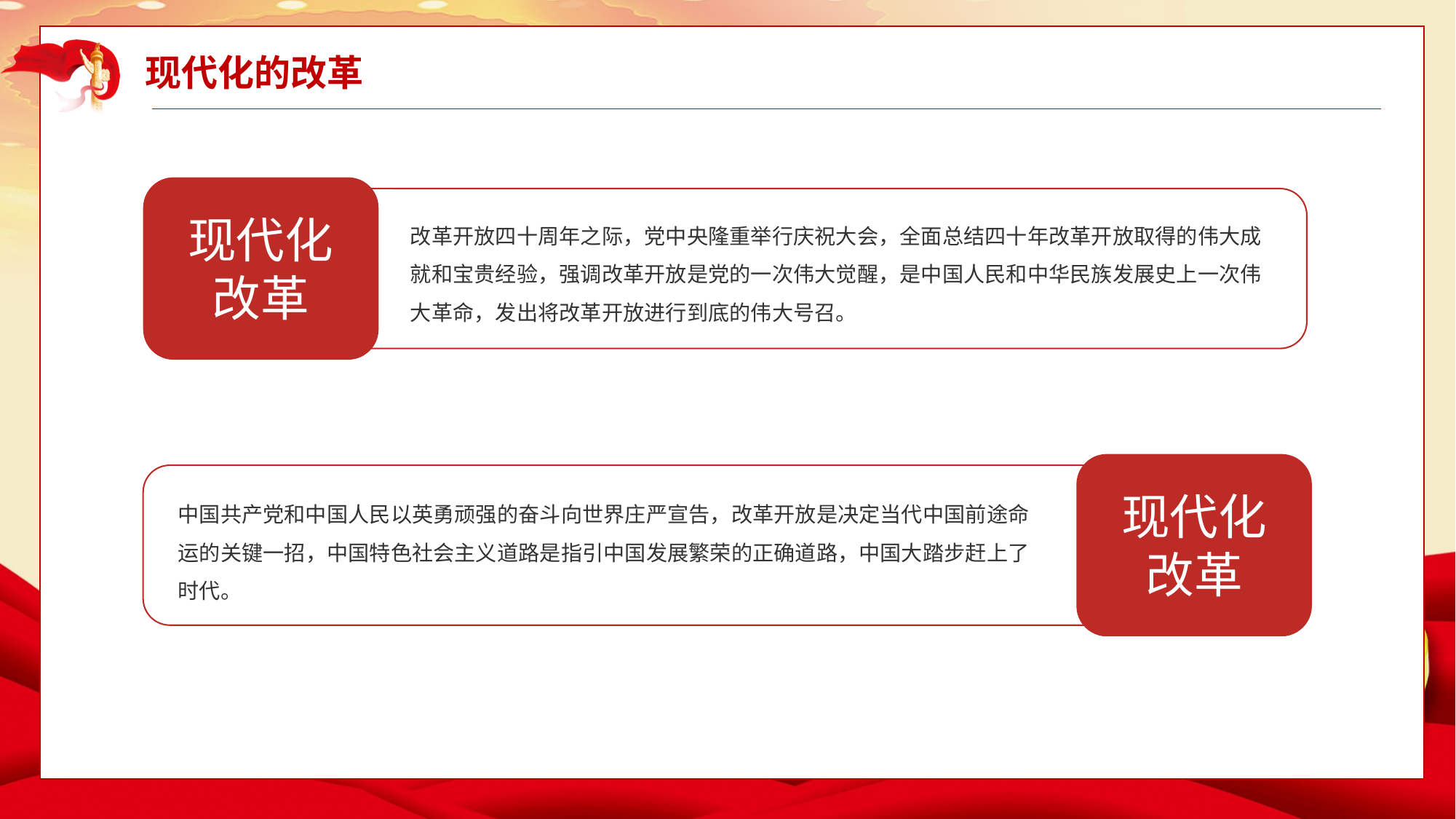

现代化的改革

现代化改革
改革开放四十周年之际，党中央隆重举行庆祝大会，全面总结四十年改革开放取得的伟大成就和宝贵经验，强调改革开放是党的一次伟大觉醒，是中国人民和中华民族发展史上一次伟大革命，发出将改革开放进行到底的伟大号召。

现代化改革

中国共产党和中国人民以英勇顽强的奋斗向世界庄严宣告，改革开放是决定当代中国前途命运的关键一招，中国特色社会主义道路是指引中国发展繁荣的正确道路，中国大踏步赶上了时代。